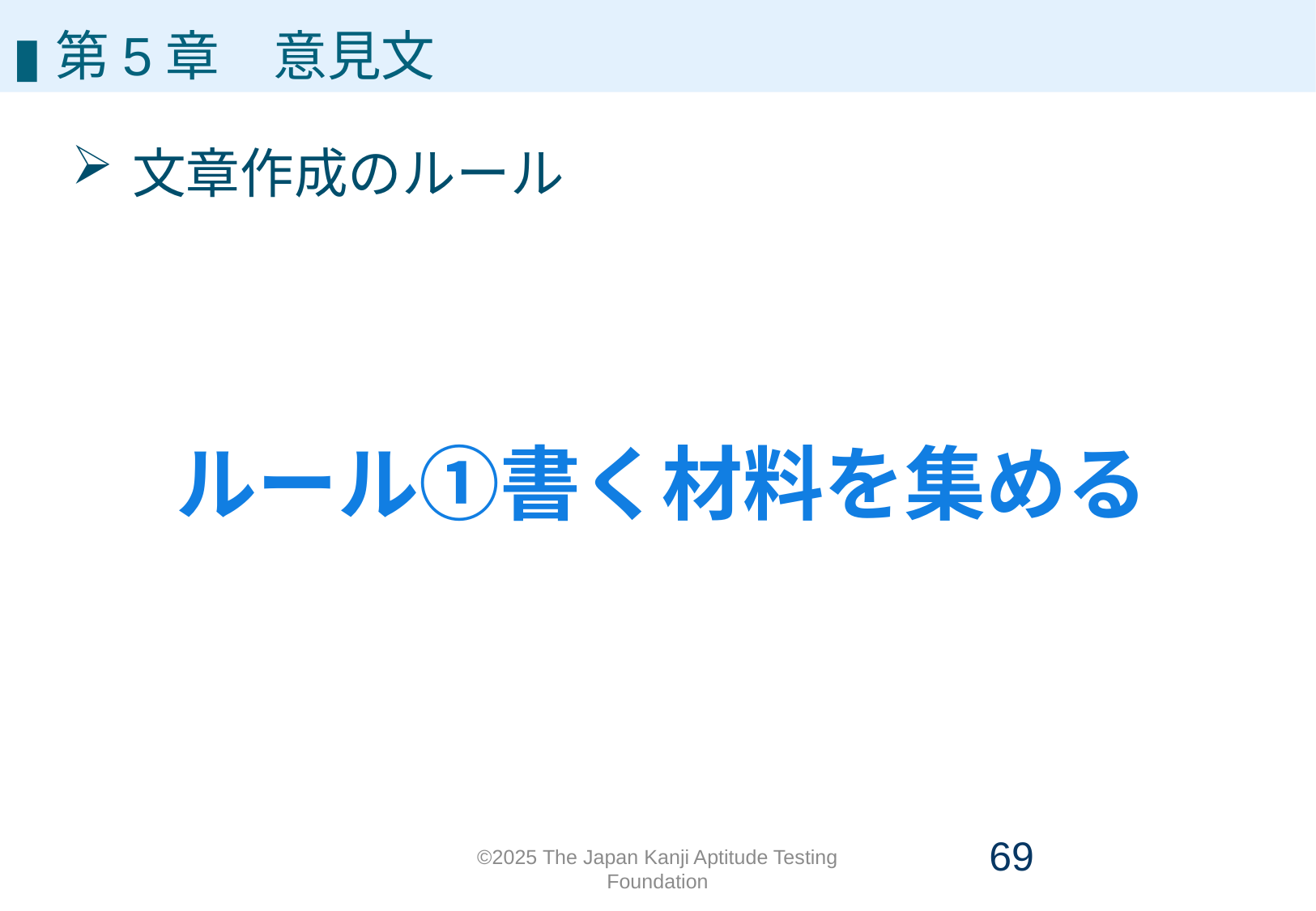

# 第5章
▮第5章　意見文
文章作成のルール
ルール①書く材料を集める
©2025 The Japan Kanji Aptitude Testing Foundation
69